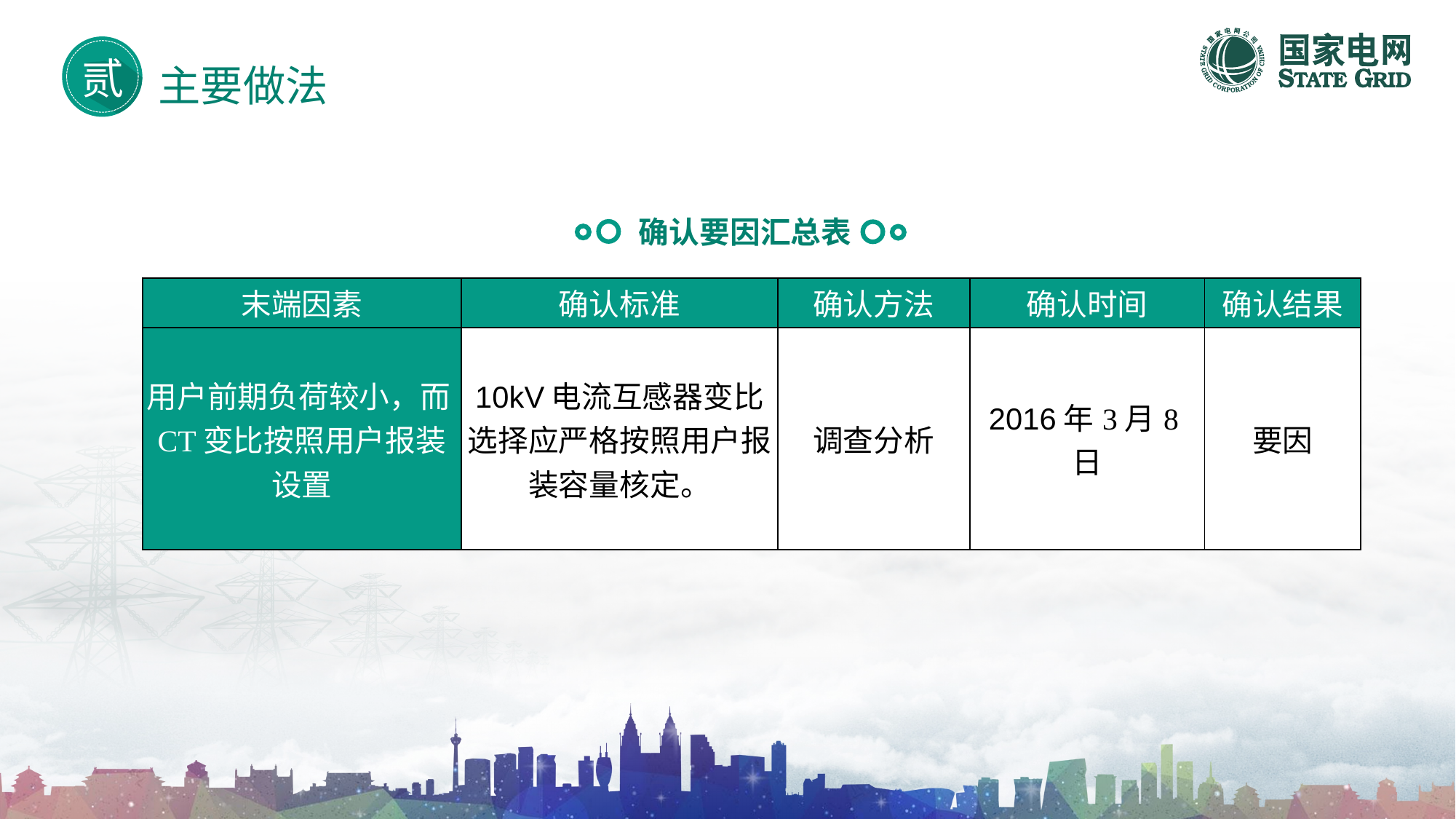

贰

主要做法
确认要因汇总表

| 末端因素 | 确认标准 | 确认方法 | 确认时间 | 确认结果 |
| --- | --- | --- | --- | --- |
| 用户前期负荷较小，而CT变比按照用户报装设置 | 10kV电流互感器变比选择应严格按照用户报装容量核定。 | 调查分析 | 2016年3月8日 | 要因 |